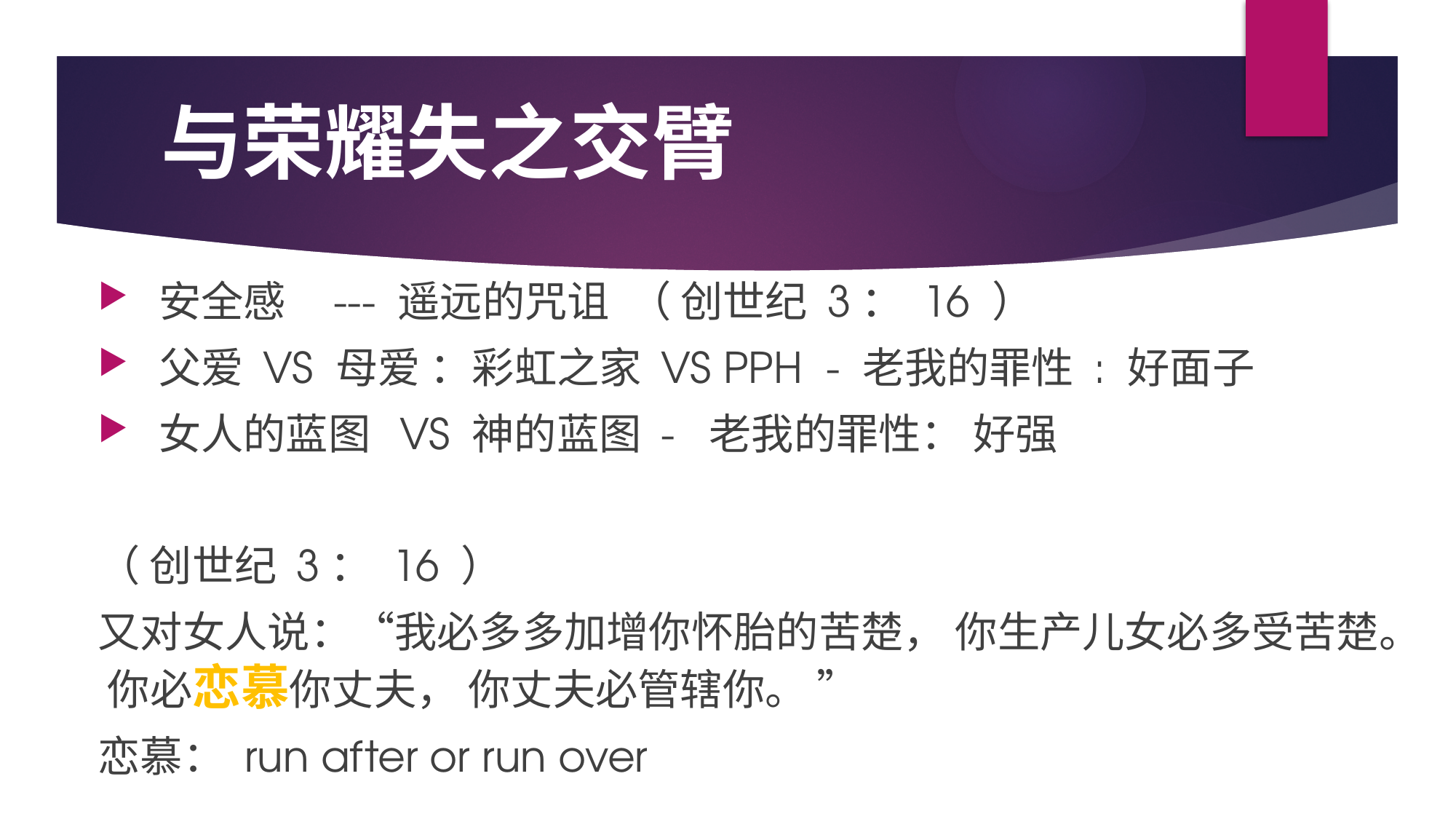

# 与荣耀失之交臂
 安全感    --- 遥远的咒诅  （ 创世纪 3： 16 ）
 父爱 VS 母爱 ：彩虹之家 VS PPH  - 老我的罪性 : 好面子
 女人的蓝图  VS 神的蓝图 -  老我的罪性： 好强

（ 创世纪 3： 16 ）
又对女人说：“我必多多加增你怀胎的苦楚， 你生产儿女必多受苦楚。 你必恋慕你丈夫， 你丈夫必管辖你。 ”
恋慕： run after or run over